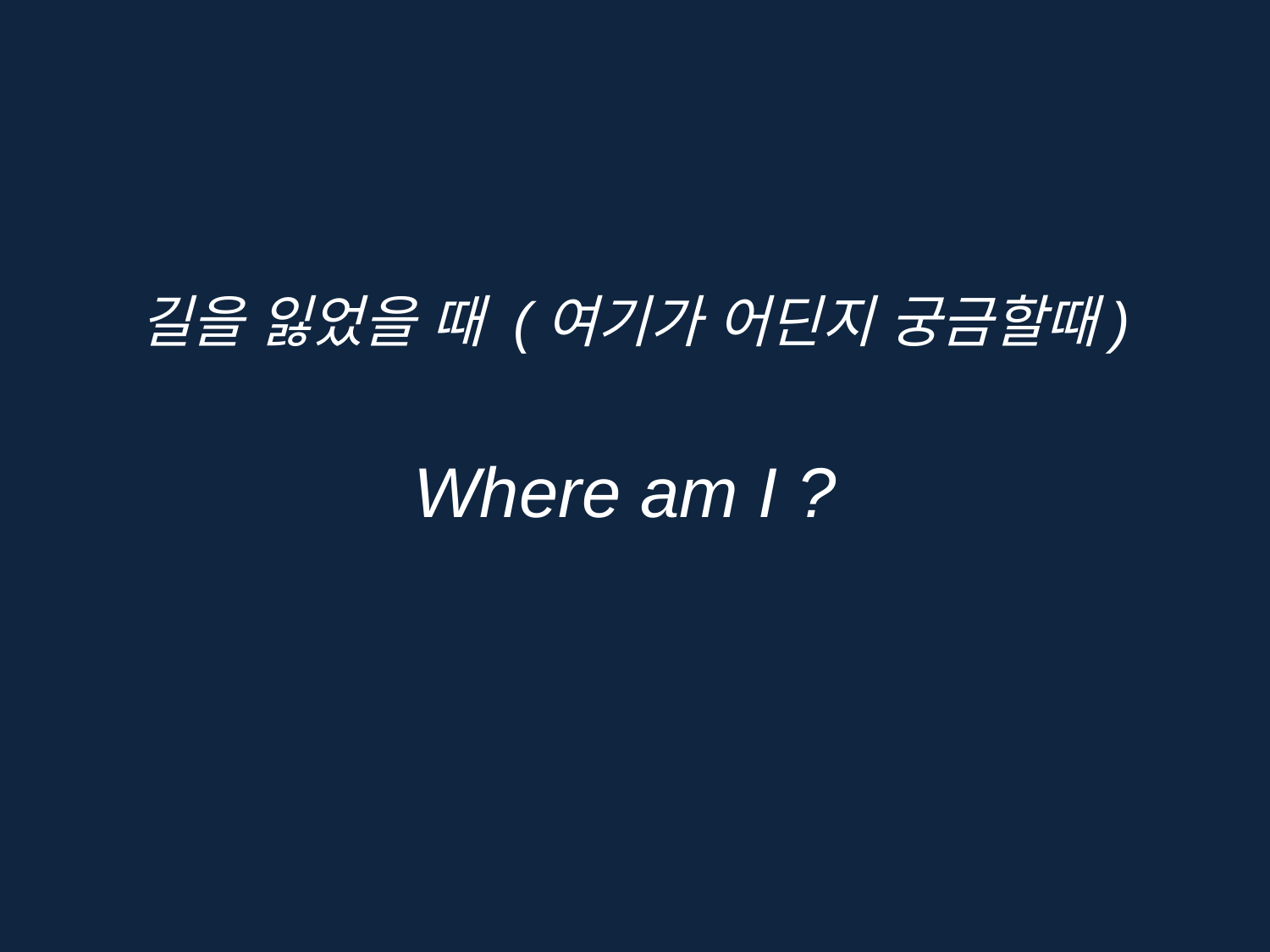

길을 잃었을 때 (여기가 어딘지 궁금할때)

Where am I ?